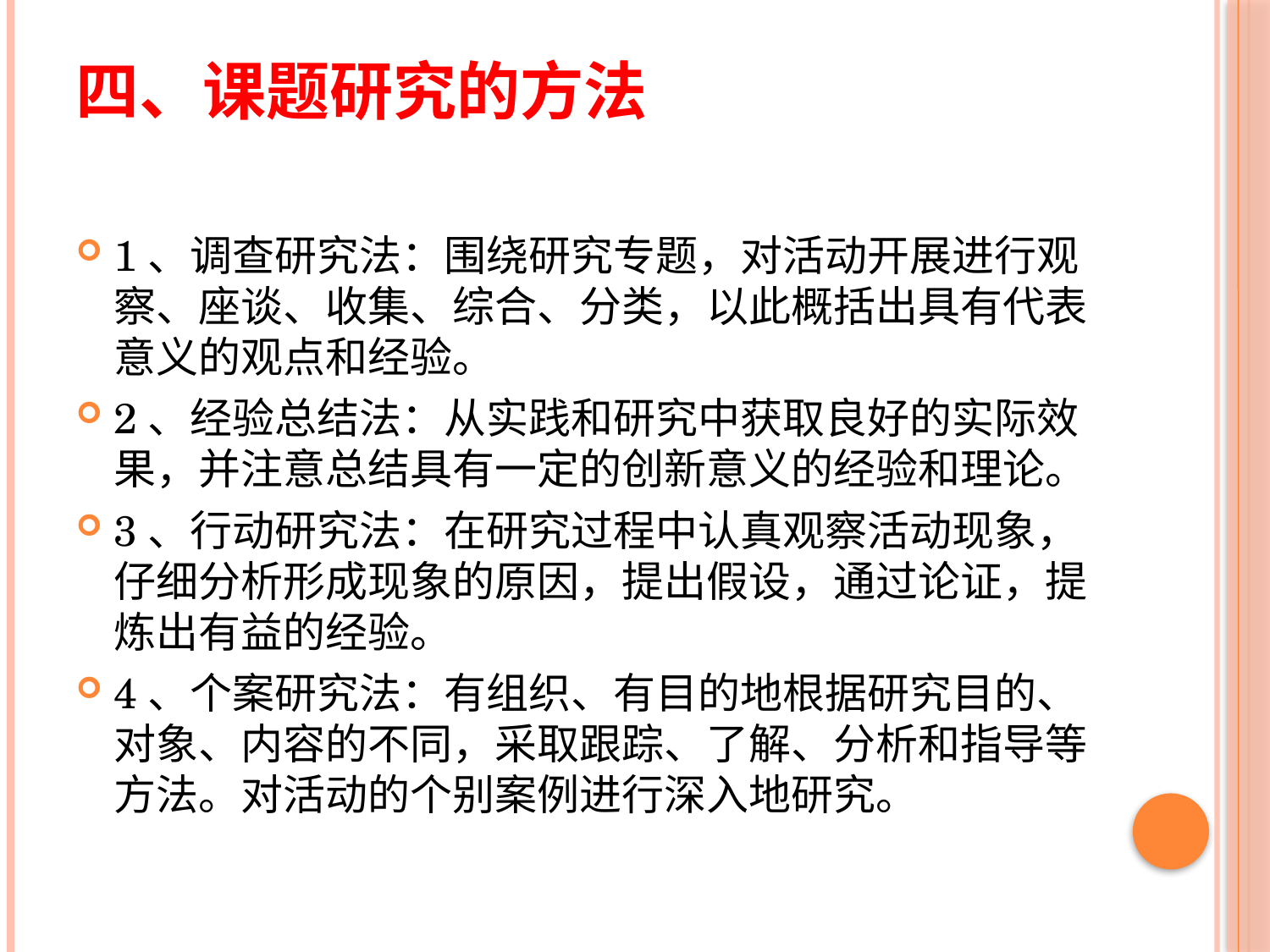

# 四、课题研究的方法
1、调查研究法：围绕研究专题，对活动开展进行观察、座谈、收集、综合、分类，以此概括出具有代表意义的观点和经验。
2、经验总结法：从实践和研究中获取良好的实际效果，并注意总结具有一定的创新意义的经验和理论。
3、行动研究法：在研究过程中认真观察活动现象，仔细分析形成现象的原因，提出假设，通过论证，提炼出有益的经验。
4、个案研究法：有组织、有目的地根据研究目的、对象、内容的不同，采取跟踪、了解、分析和指导等方法。对活动的个别案例进行深入地研究。